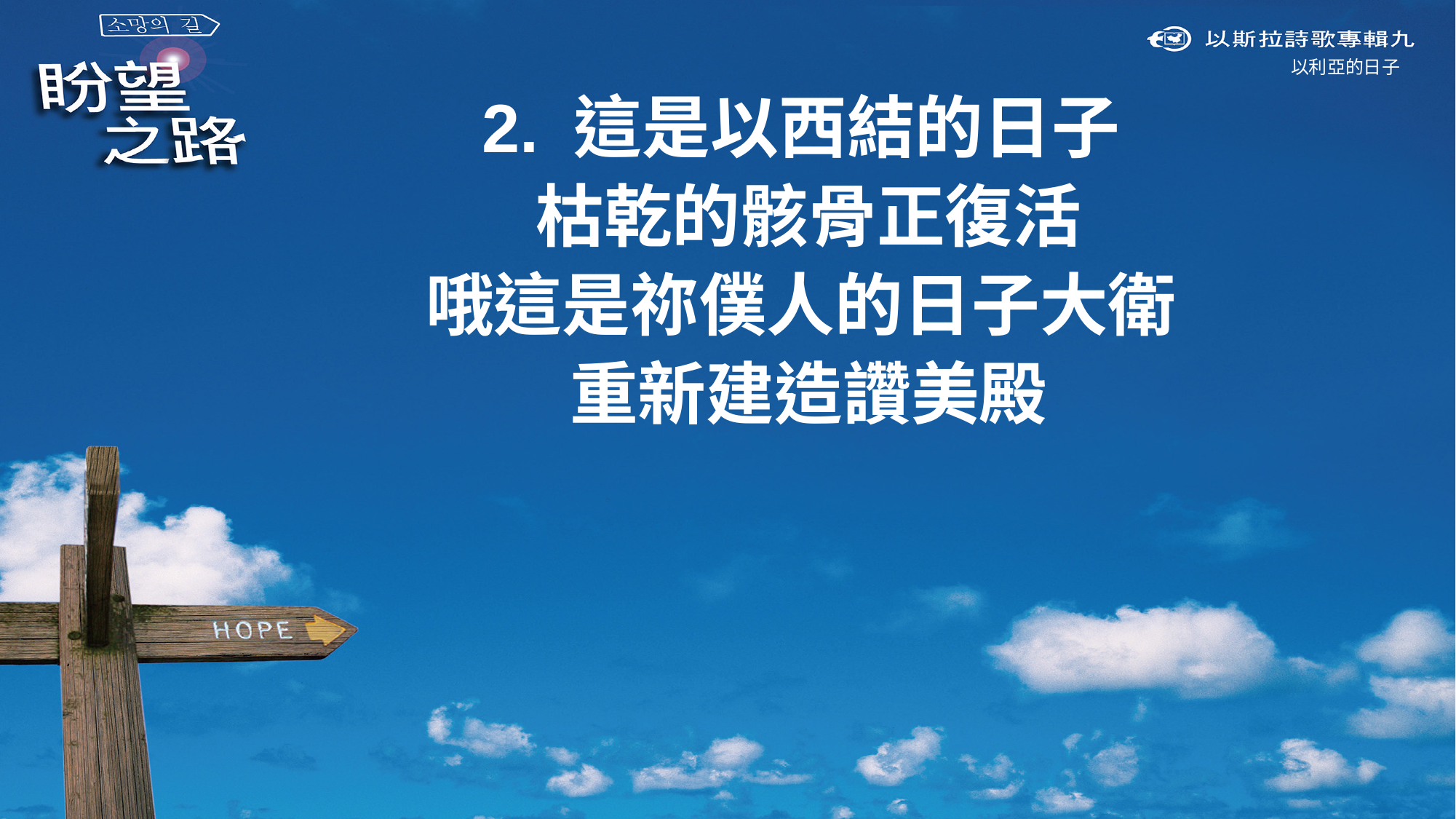

以利亞的日子
2. 這是以西結的日子
枯乾的骸骨正復活
哦這是祢僕人的日子大衛
重新建造讚美殿